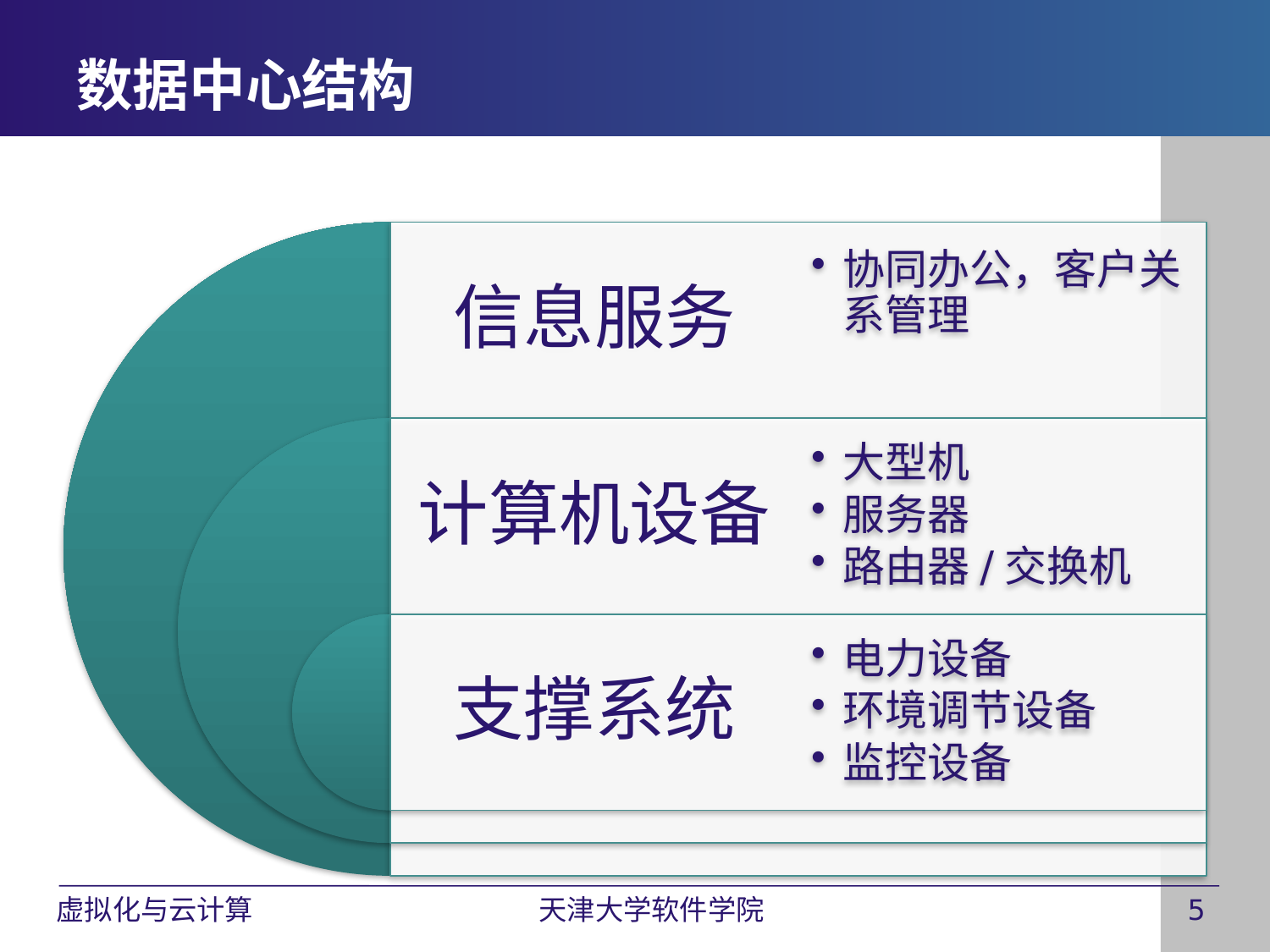

# 数据中心结构
信息服务
计算机设备
支撑系统
协同办公，客户关系管理

大型机
服务器
路由器/交换机
电力设备
环境调节设备
监控设备